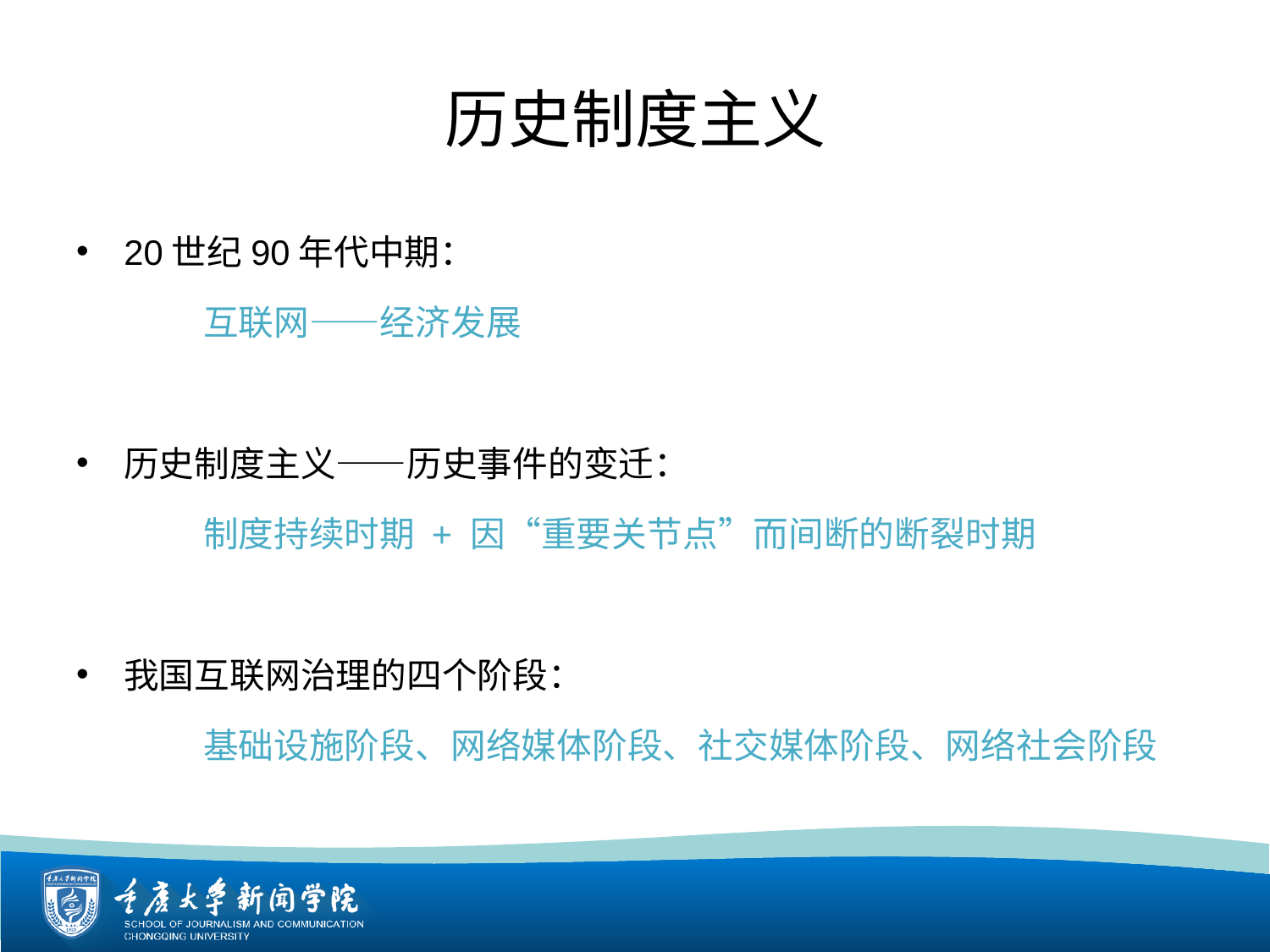

# 历史制度主义
20世纪90年代中期：
	互联网——经济发展

历史制度主义——历史事件的变迁：
	制度持续时期 + 因“重要关节点”而间断的断裂时期

我国互联网治理的四个阶段：
	基础设施阶段、网络媒体阶段、社交媒体阶段、网络社会阶段